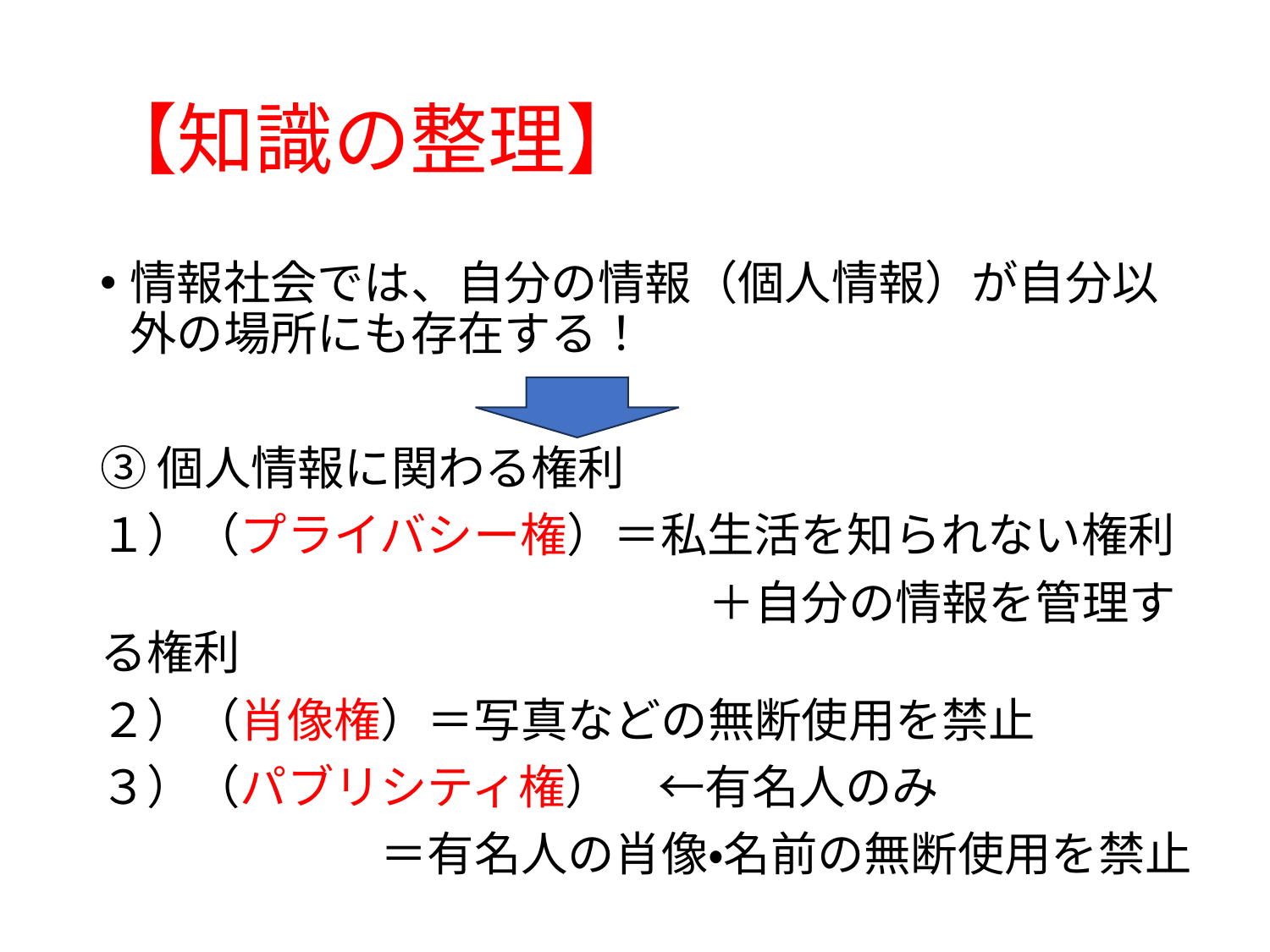

# 【知識の整理】
情報社会では、自分の情報（個人情報）が自分以外の場所にも存在する！

③個人情報に関わる権利
１）（プライバシー権）＝私生活を知られない権利
　　　　　　　　　　　　　＋自分の情報を管理する権利
２）（肖像権）＝写真などの無断使用を禁止
３）（パブリシティ権）　←有名人のみ
　　　　　　＝有名人の肖像・名前の無断使用を禁止